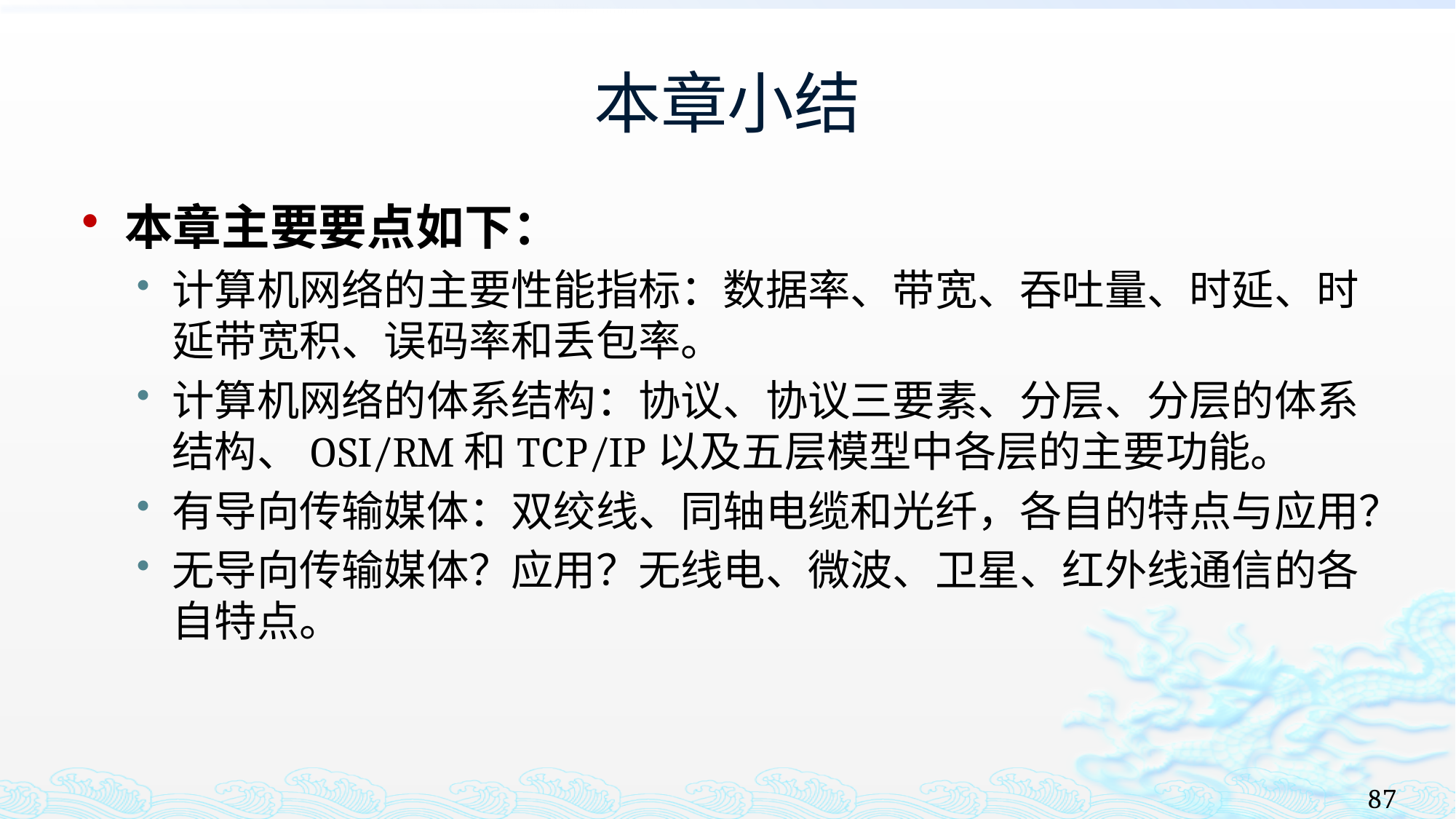

# 本章小结
本章主要要点如下：
计算机网络的主要性能指标：数据率、带宽、吞吐量、时延、时延带宽积、误码率和丢包率。
计算机网络的体系结构：协议、协议三要素、分层、分层的体系结构、OSI/RM和TCP/IP以及五层模型中各层的主要功能。
有导向传输媒体：双绞线、同轴电缆和光纤，各自的特点与应用？
无导向传输媒体？应用？无线电、微波、卫星、红外线通信的各自特点。
87